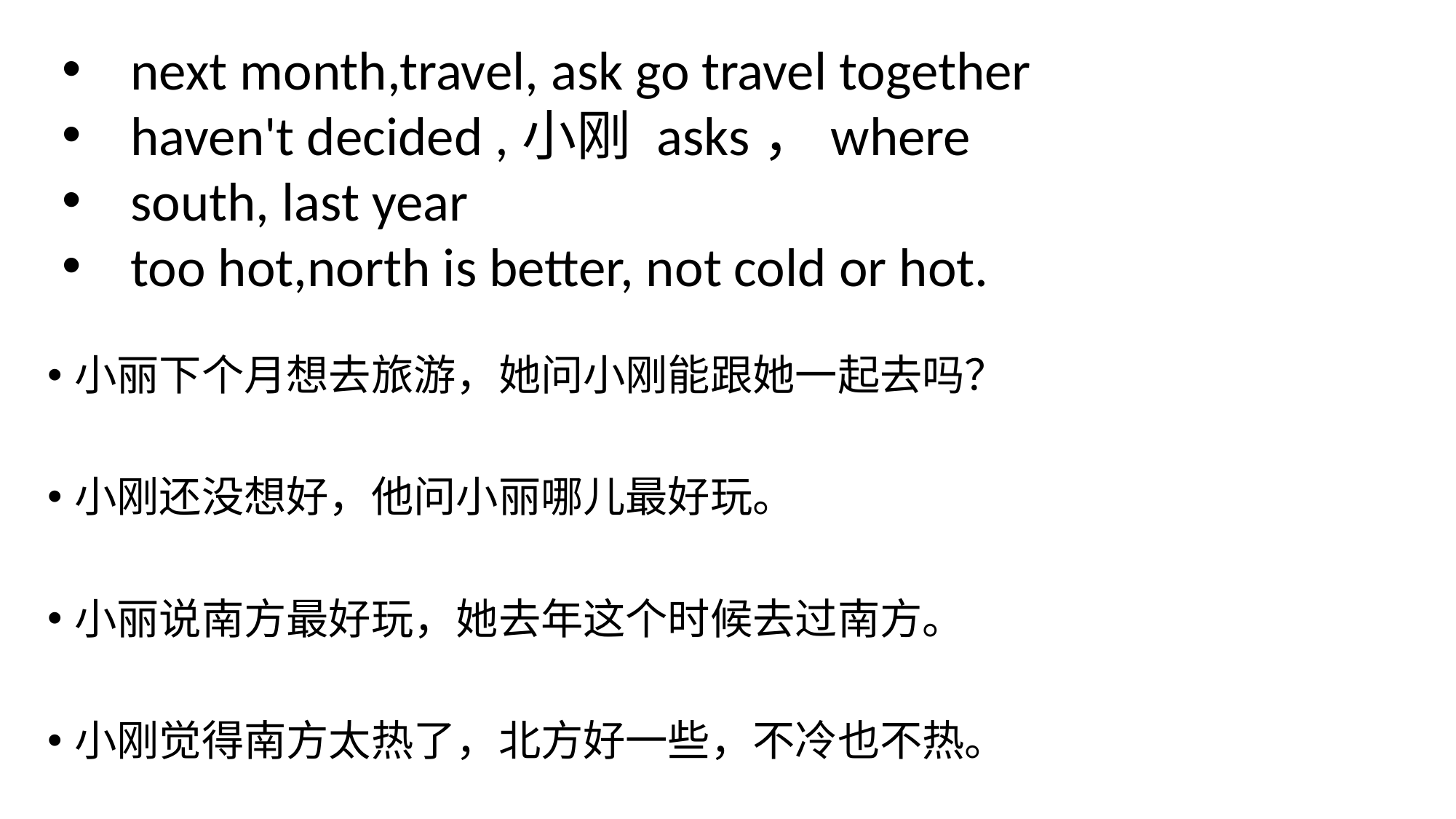

next month,travel, ask go travel together
haven't decided ,小刚 asks，where
south, last year
too hot,north is better, not cold or hot.
小丽下个月想去旅游，她问小刚能跟她一起去吗？

小刚还没想好，他问小丽哪儿最好玩。

小丽说南方最好玩，她去年这个时候去过南方。

小刚觉得南方太热了，北方好一些，不冷也不热。